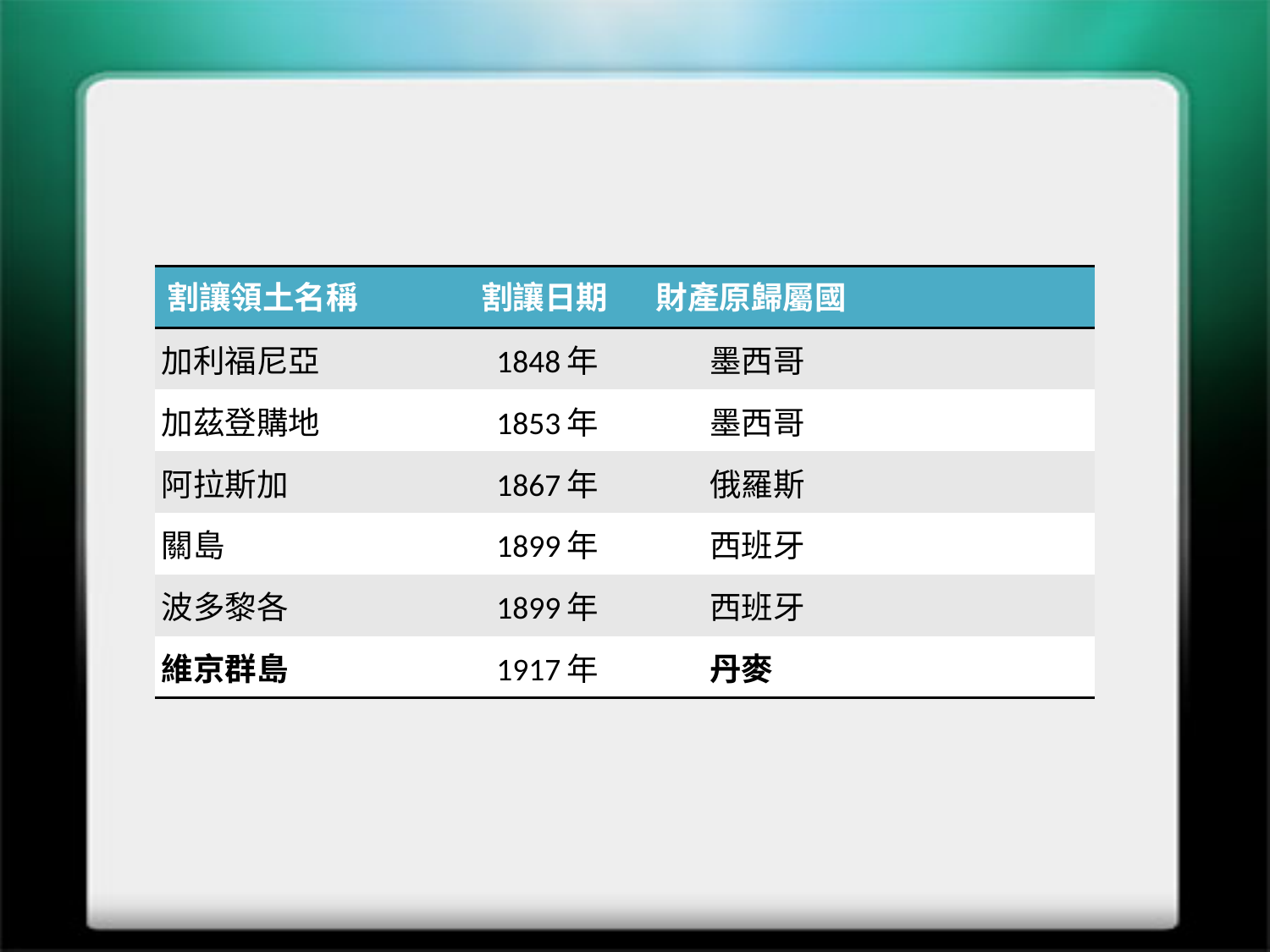

| 割讓領土名稱 | 割讓日期 | 財產原歸屬國 |
| --- | --- | --- |
| 加利福尼亞 | 1848年 | 墨西哥 |
| 加茲登購地 | 1853年 | 墨西哥 |
| 阿拉斯加 | 1867年 | 俄羅斯 |
| 關島 | 1899年 | 西班牙 |
| 波多黎各 | 1899年 | 西班牙 |
| 維京群島 | 1917年 | 丹麥 |